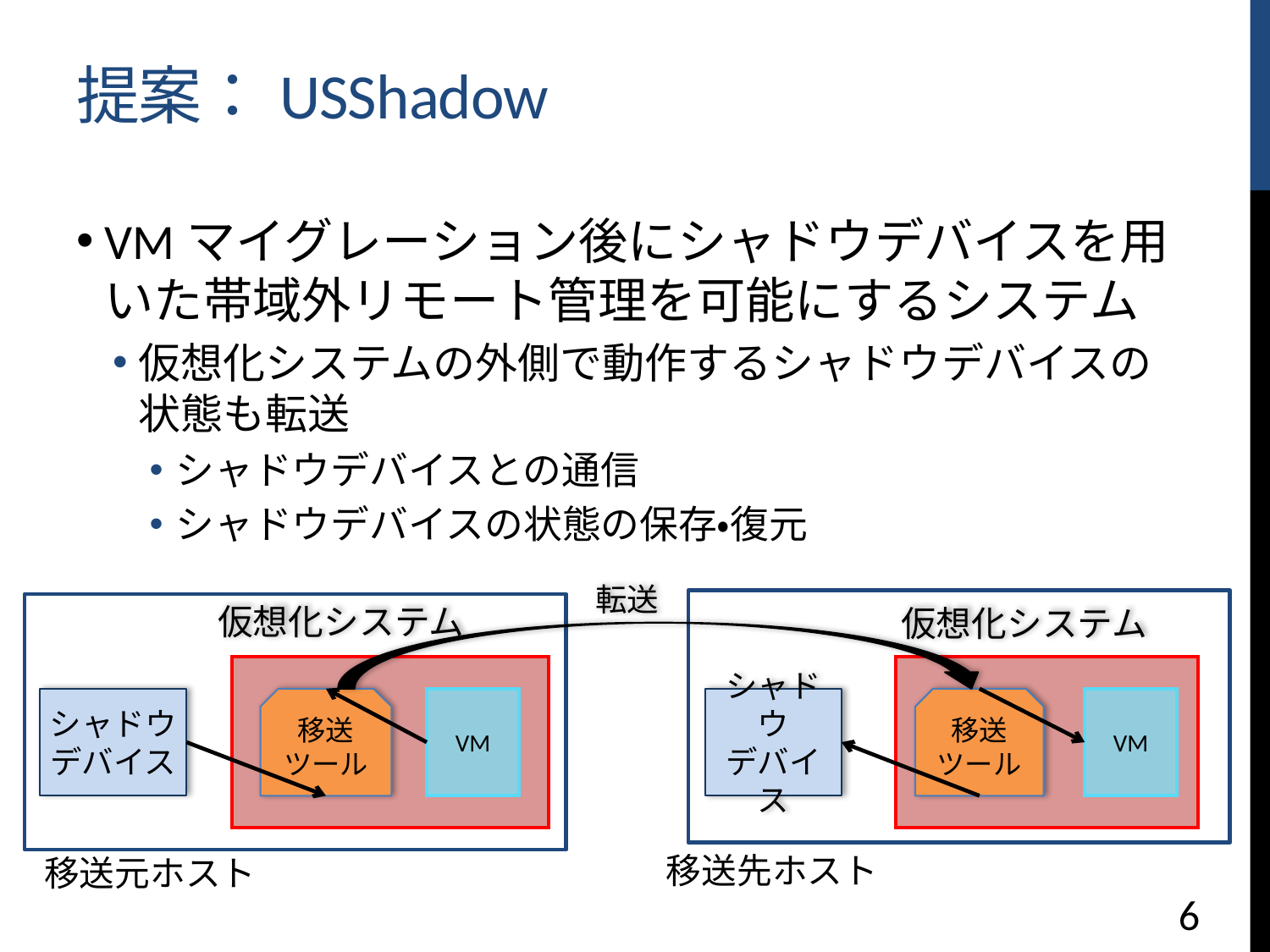

# 提案：USShadow
VMマイグレーション後にシャドウデバイスを用いた帯域外リモート管理を可能にするシステム
仮想化システムの外側で動作するシャドウデバイスの状態も転送
シャドウデバイスとの通信
シャドウデバイスの状態の保存・復元

転送

仮想化システム
仮想化システム

VM
移送ツール
シャドウ
デバイス
移送ツール
VM
シャドウ
デバイス
移送先ホスト
移送元ホスト

6